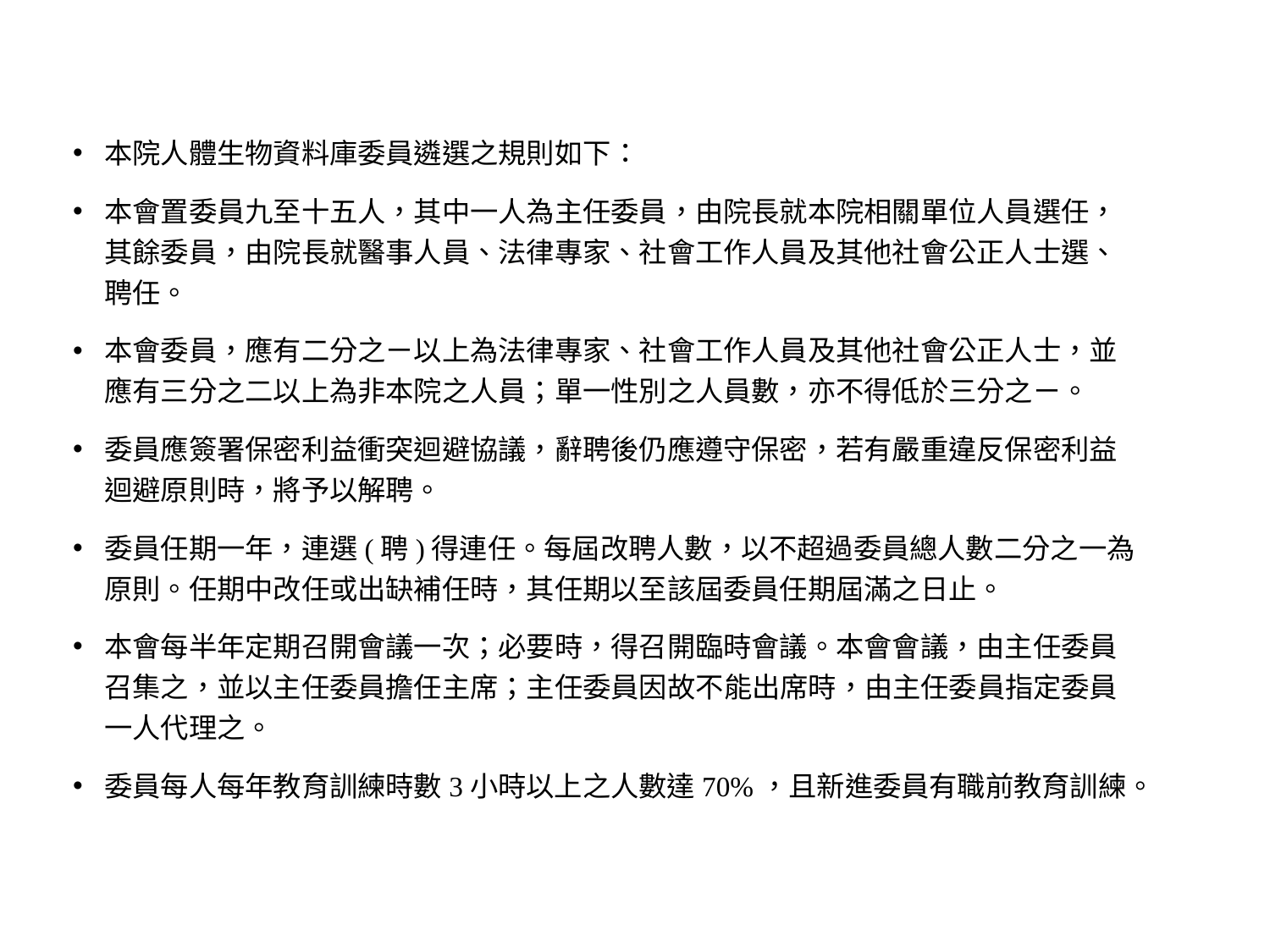

本院人體生物資料庫委員遴選之規則如下：
本會置委員九至十五人，其中一人為主任委員，由院長就本院相關單位人員選任，其餘委員，由院長就醫事人員、法律專家、社會工作人員及其他社會公正人士選、聘任。
本會委員，應有二分之ㄧ以上為法律專家、社會工作人員及其他社會公正人士，並應有三分之二以上為非本院之人員；單一性別之人員數，亦不得低於三分之ㄧ。
委員應簽署保密利益衝突迴避協議，辭聘後仍應遵守保密，若有嚴重違反保密利益迴避原則時，將予以解聘。
委員任期一年，連選(聘)得連任。每屆改聘人數，以不超過委員總人數二分之一為原則。任期中改任或出缺補任時，其任期以至該屆委員任期屆滿之日止。
本會每半年定期召開會議一次；必要時，得召開臨時會議。本會會議，由主任委員召集之，並以主任委員擔任主席；主任委員因故不能出席時，由主任委員指定委員一人代理之。
委員每人每年教育訓練時數3小時以上之人數達70%，且新進委員有職前教育訓練。